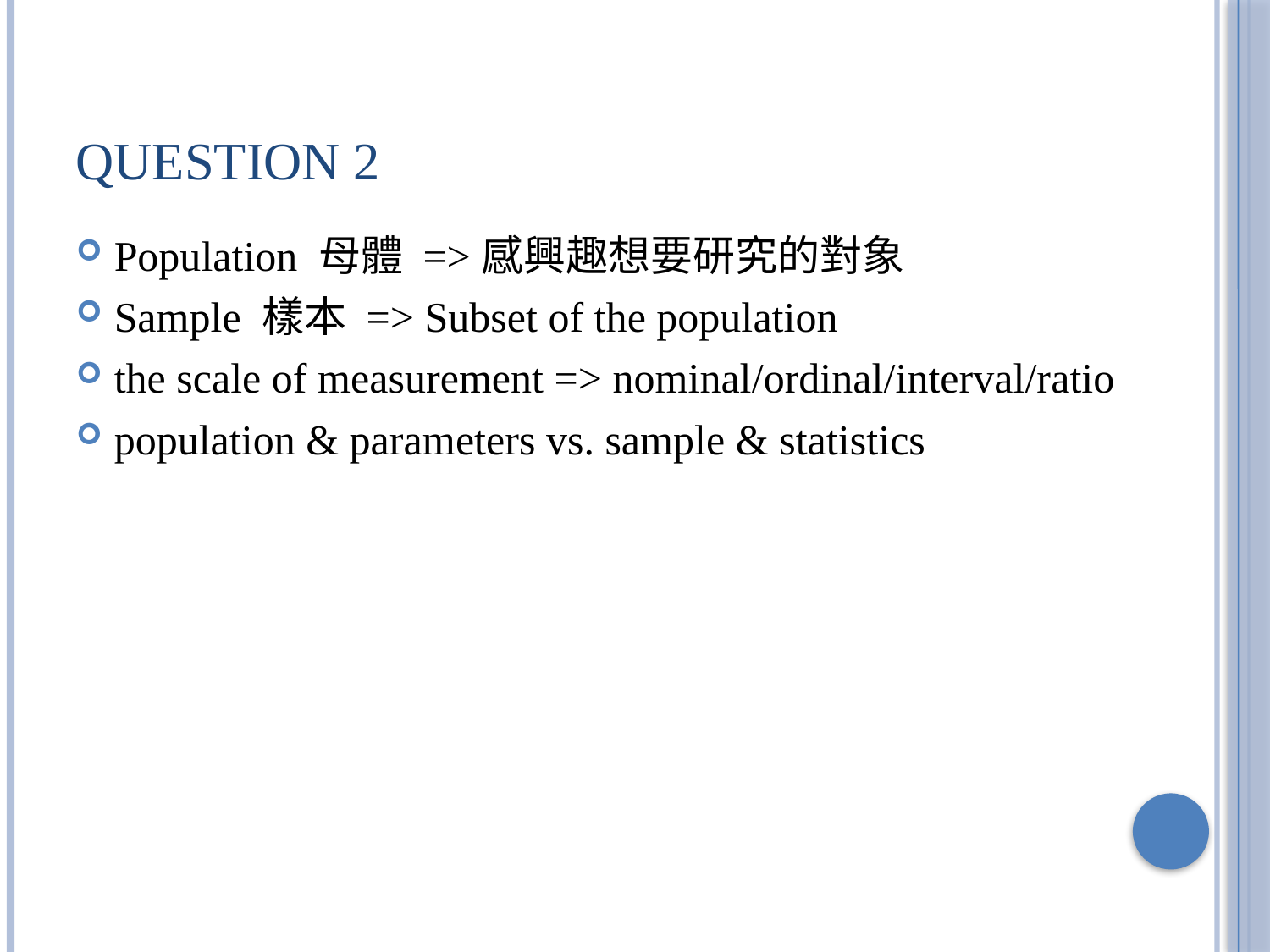

# Question 2
Population 母體 =>感興趣想要研究的對象
Sample 樣本 => Subset of the population
the scale of measurement => nominal/ordinal/interval/ratio
population & parameters vs. sample & statistics